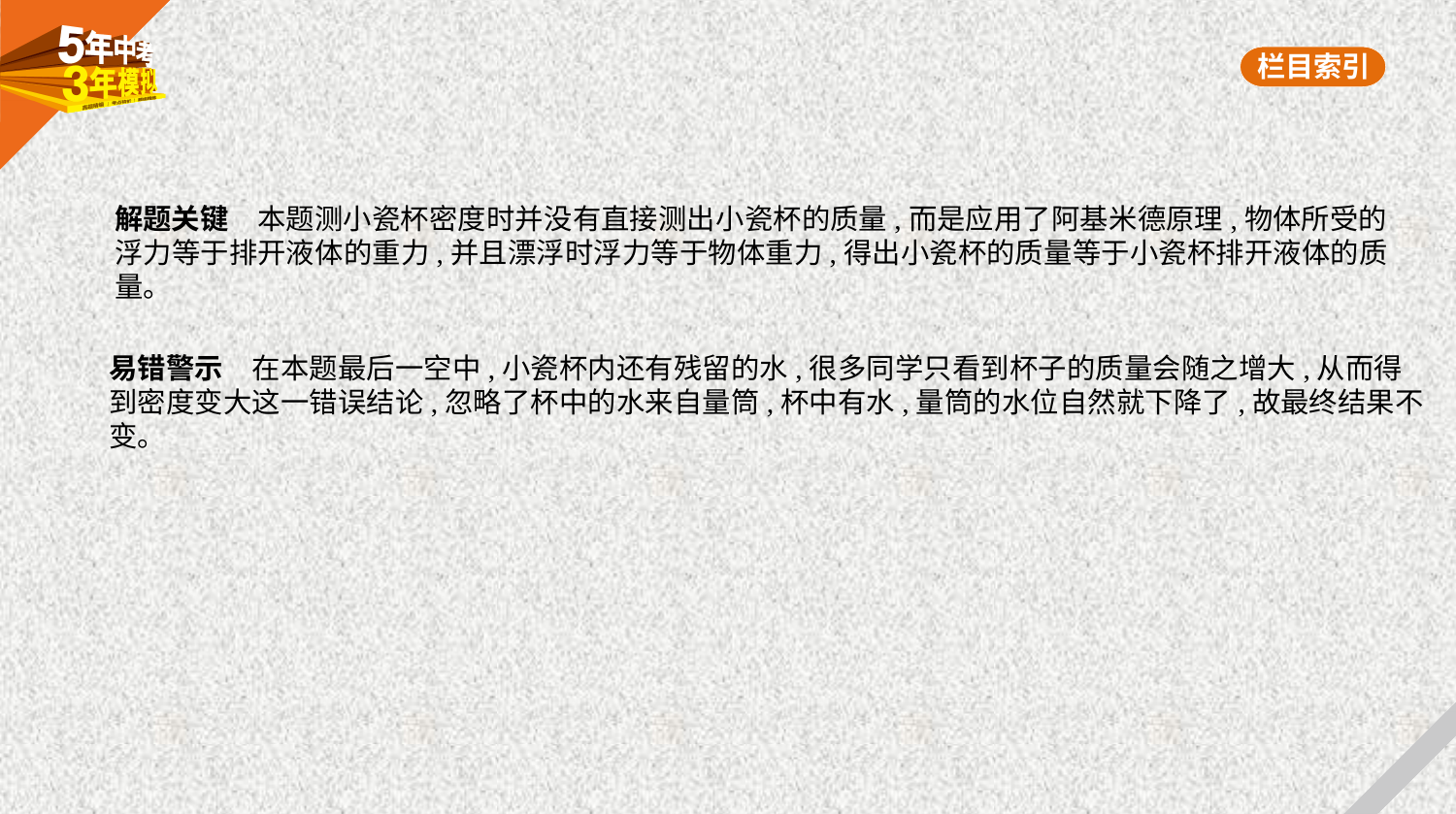

解题关键　本题测小瓷杯密度时并没有直接测出小瓷杯的质量,而是应用了阿基米德原理,物体所受的
浮力等于排开液体的重力,并且漂浮时浮力等于物体重力,得出小瓷杯的质量等于小瓷杯排开液体的质
量。
易错警示　在本题最后一空中,小瓷杯内还有残留的水,很多同学只看到杯子的质量会随之增大,从而得
到密度变大这一错误结论,忽略了杯中的水来自量筒,杯中有水,量筒的水位自然就下降了,故最终结果不
变。